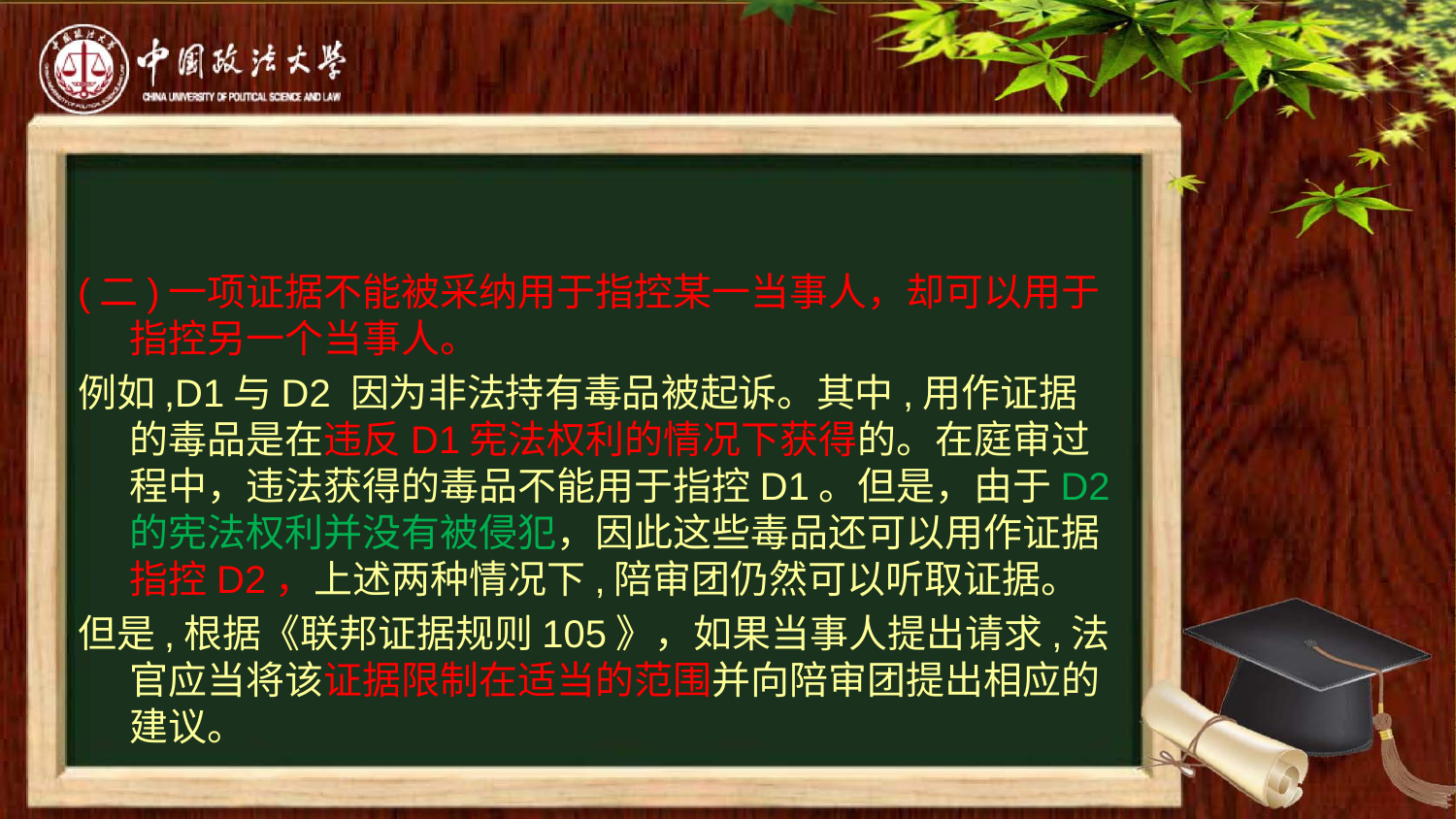

#
(二)一项证据不能被采纳用于指控某一当事人，却可以用于指控另一个当事人。
例如,D1与D2 因为非法持有毒品被起诉。其中,用作证据的毒品是在违反D1宪法权利的情况下获得的。在庭审过程中，违法获得的毒品不能用于指控D1。但是，由于D2的宪法权利并没有被侵犯，因此这些毒品还可以用作证据指控D2，上述两种情况下,陪审团仍然可以听取证据。
但是,根据《联邦证据规则105》，如果当事人提出请求,法官应当将该证据限制在适当的范围并向陪审团提出相应的建议。